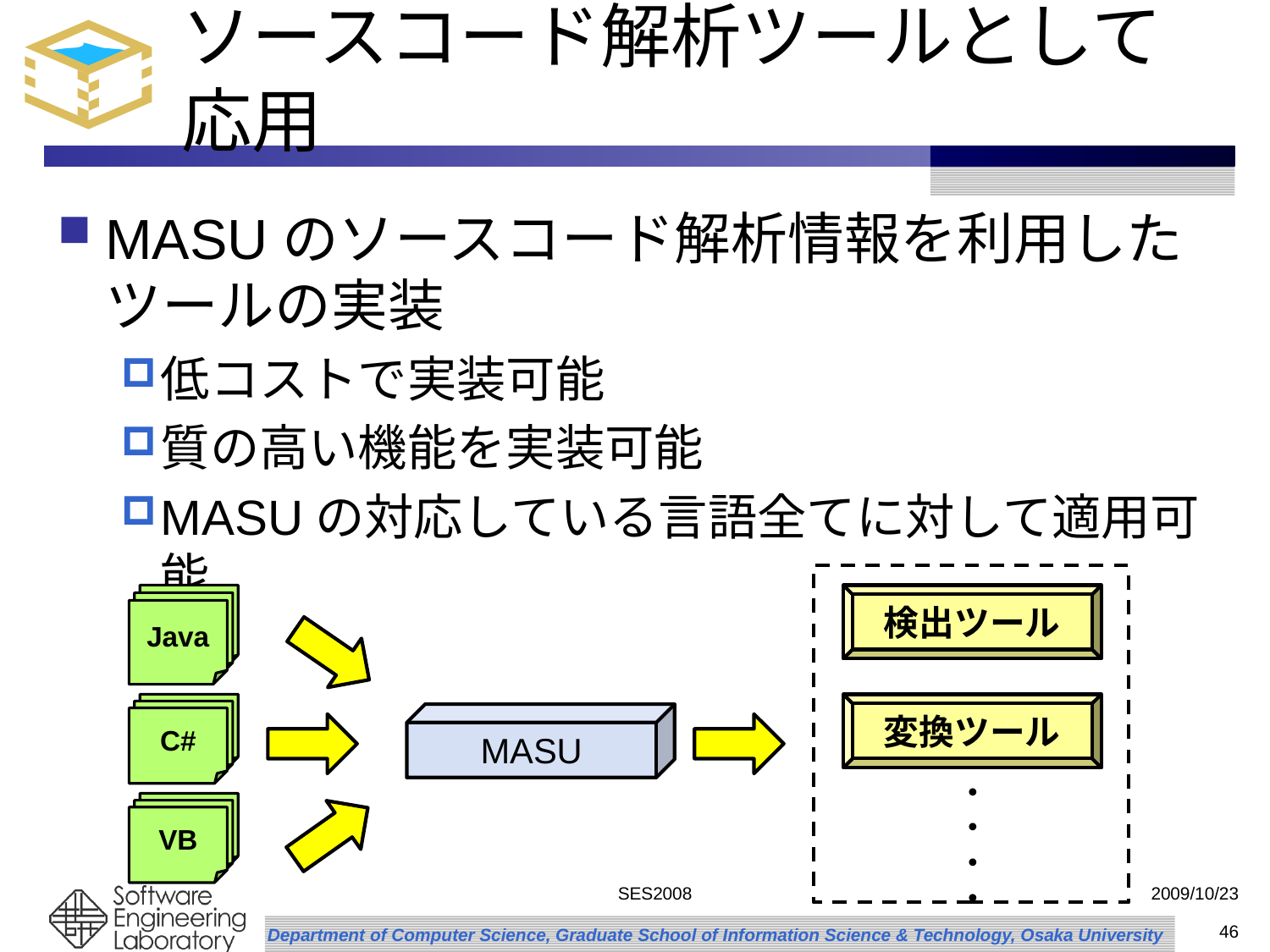

# ソースコード解析ツールとして応用
MASUのソースコード解析情報を利用したツールの実装
低コストで実装可能
質の高い機能を実装可能
MASUの対応している言語全てに対して適用可能

Java
検出ツール

C#
変換ツール
MASU

VB
・・・・

SES2008
2009/10/23
46